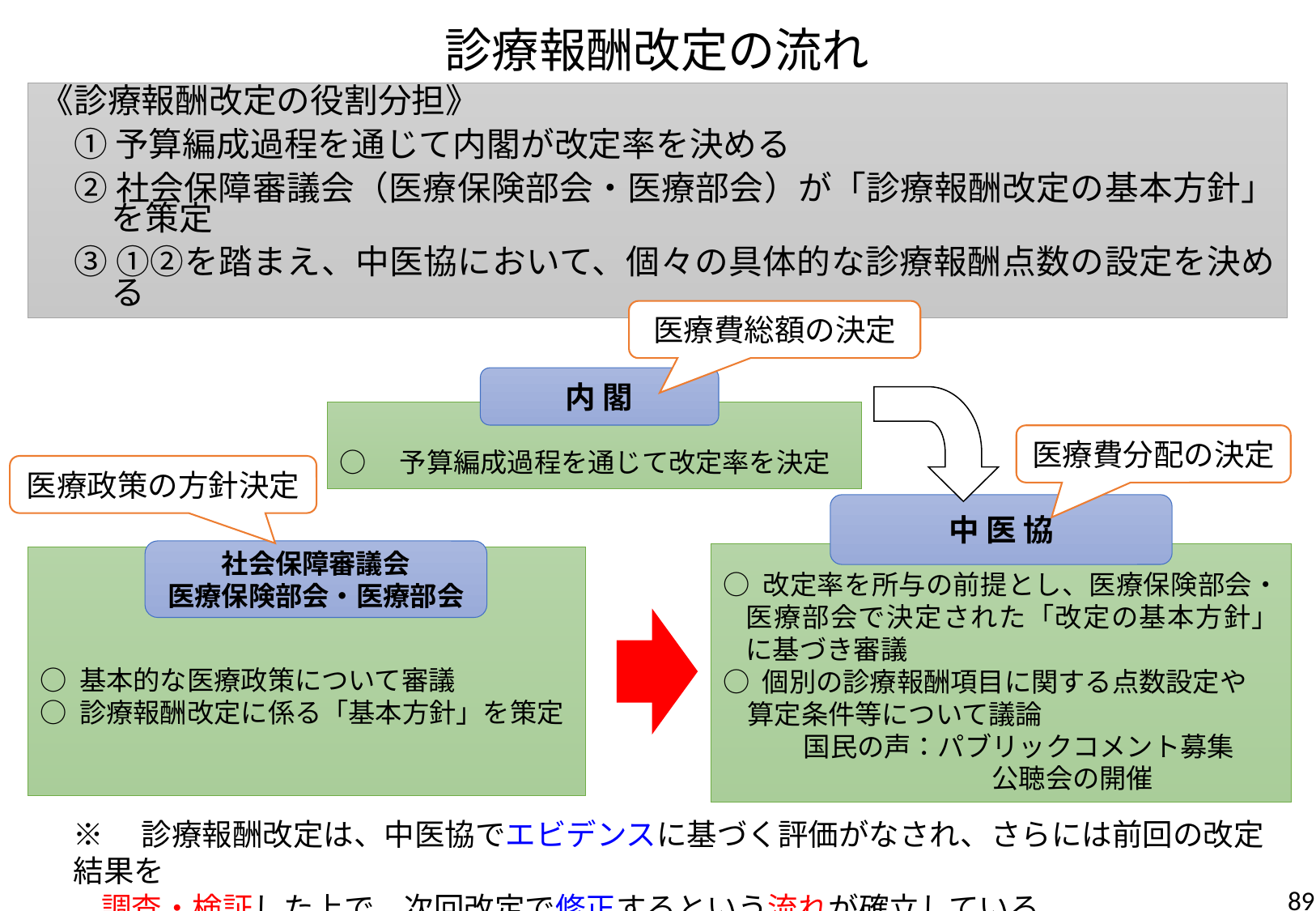

診療報酬改定の流れ
《診療報酬改定の役割分担》
　① 予算編成過程を通じて内閣が改定率を決める
　② 社会保障審議会（医療保険部会・医療部会）が「診療報酬改定の基本方針」を策定
　③ ①②を踏まえ、中医協において、個々の具体的な診療報酬点数の設定を決める
医療費総額の決定
内 閣

○　予算編成過程を通じて改定率を決定
医療費分配の決定
医療政策の方針決定
中 医 協
社会保障審議会
医療保険部会・医療部会

○ 改定率を所与の前提とし、医療保険部会・医療部会で決定された「改定の基本方針」に基づき審議
○ 個別の診療報酬項目に関する点数設定や
   算定条件等について議論
　　　国民の声：パブリックコメント募集
　　　　　　　　　　公聴会の開催

○ 基本的な医療政策について審議
○ 診療報酬改定に係る「基本方針」を策定

※　診療報酬改定は、中医協でエビデンスに基づく評価がなされ、さらには前回の改定結果を
   調査・検証した上で、次回改定で修正するという流れが確立している
89